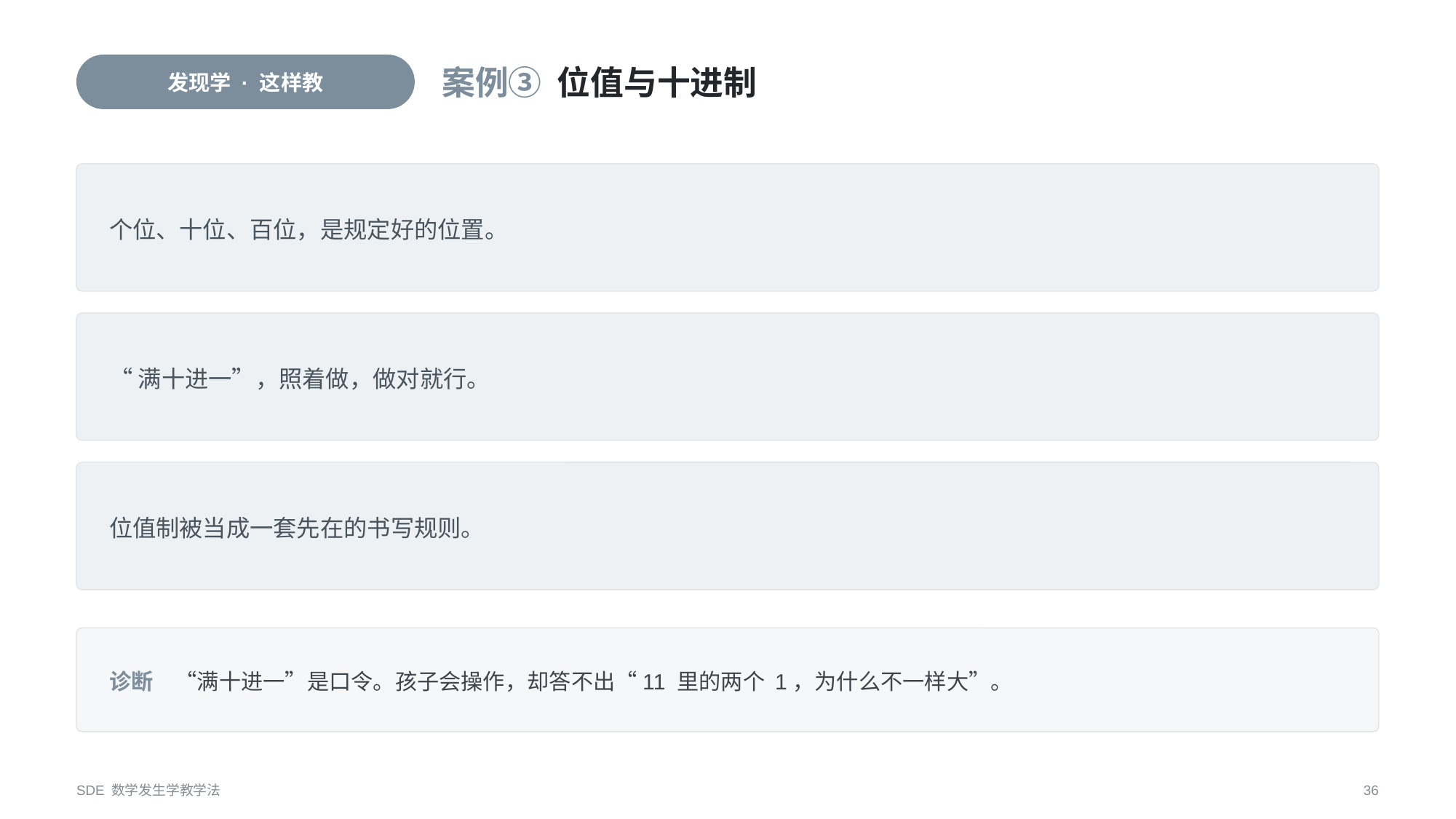

发现学 · 这样教
案例③  位值与十进制

个位、十位、百位，是规定好的位置。

“满十进一”，照着做，做对就行。

位值制被当成一套先在的书写规则。

诊断　“满十进一”是口令。孩子会操作，却答不出“11 里的两个 1，为什么不一样大”。
SDE 数学发生学教学法
36